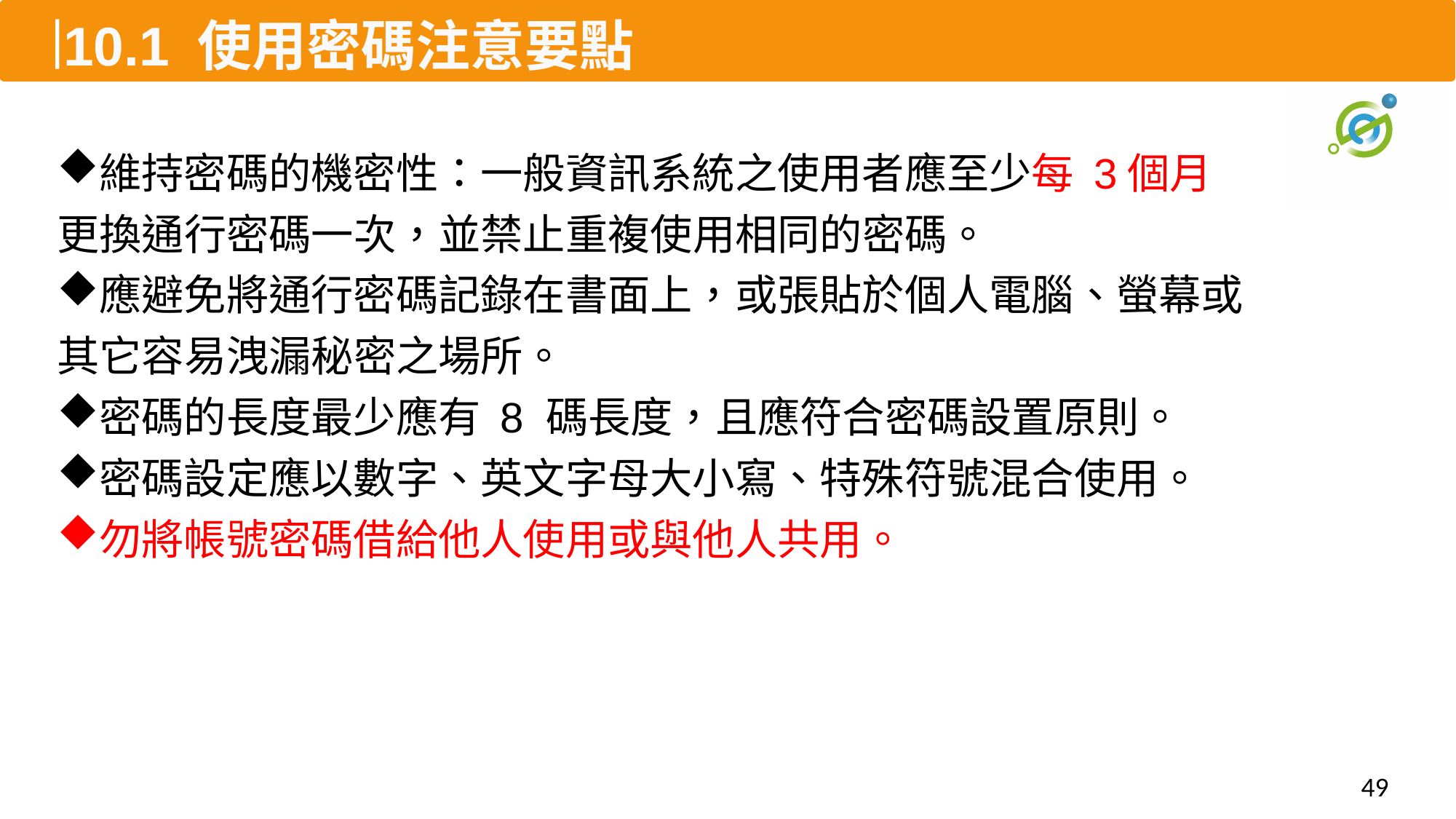

# 10.1 使用密碼注意要點
維持密碼的機密性：一般資訊系統之使用者應至少每 3個月更換通行密碼一次，並禁止重複使用相同的密碼。
應避免將通行密碼記錄在書面上，或張貼於個人電腦、螢幕或其它容易洩漏秘密之場所。
密碼的長度最少應有 8 碼長度，且應符合密碼設置原則。
密碼設定應以數字、英文字母大小寫、特殊符號混合使用。
勿將帳號密碼借給他人使用或與他人共用。